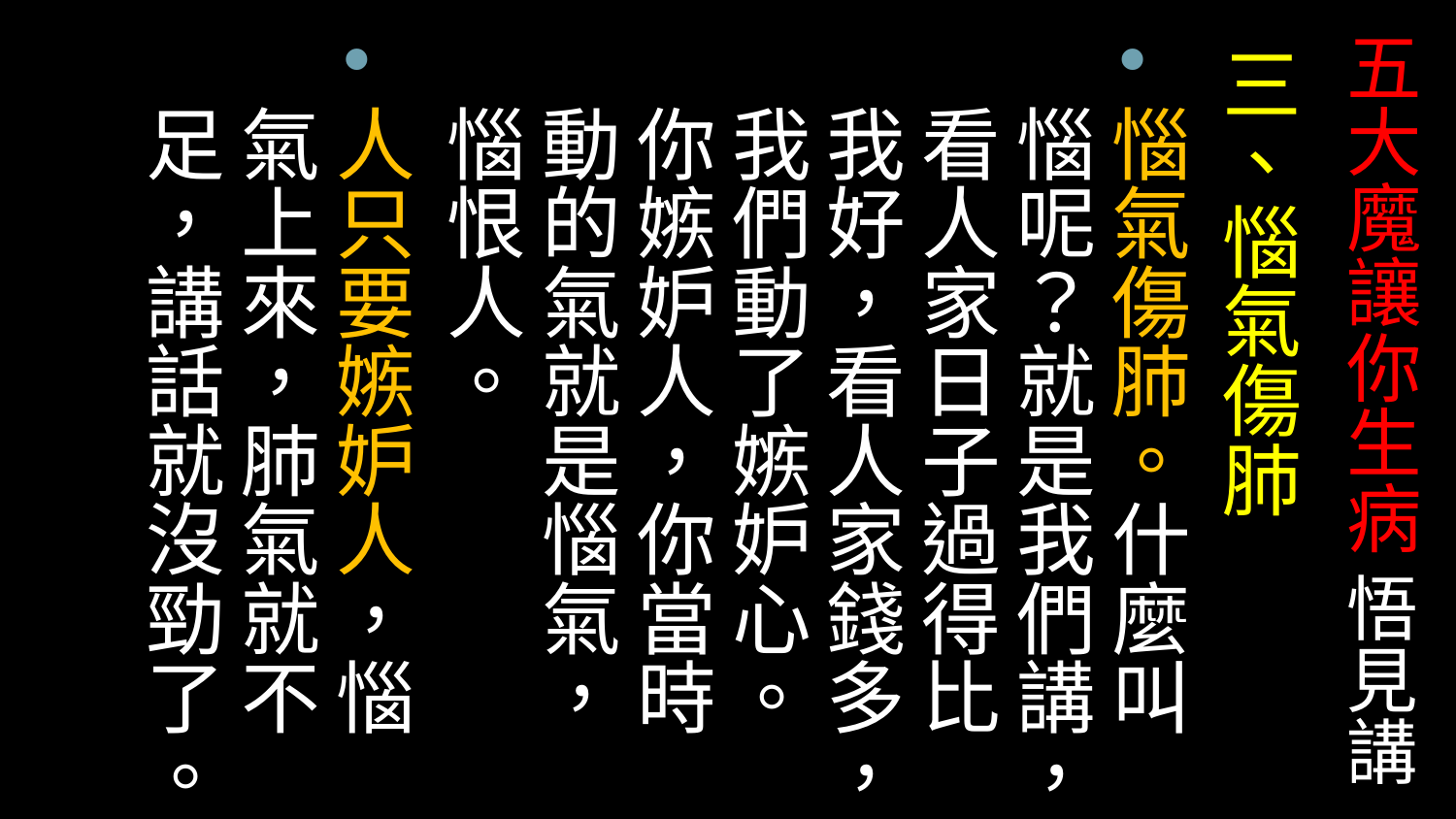

# 五大魔讓你生病 悟見講
三、惱氣傷肺
惱氣傷肺。什麼叫惱呢？就是我們講，看人家日子過得比我好，看人家錢多，我們動了嫉妒心。你嫉妒人，你當時動的氣就是惱氣，惱恨人。
人只要嫉妒人，惱氣上來，肺氣就不足，講話就沒勁了。